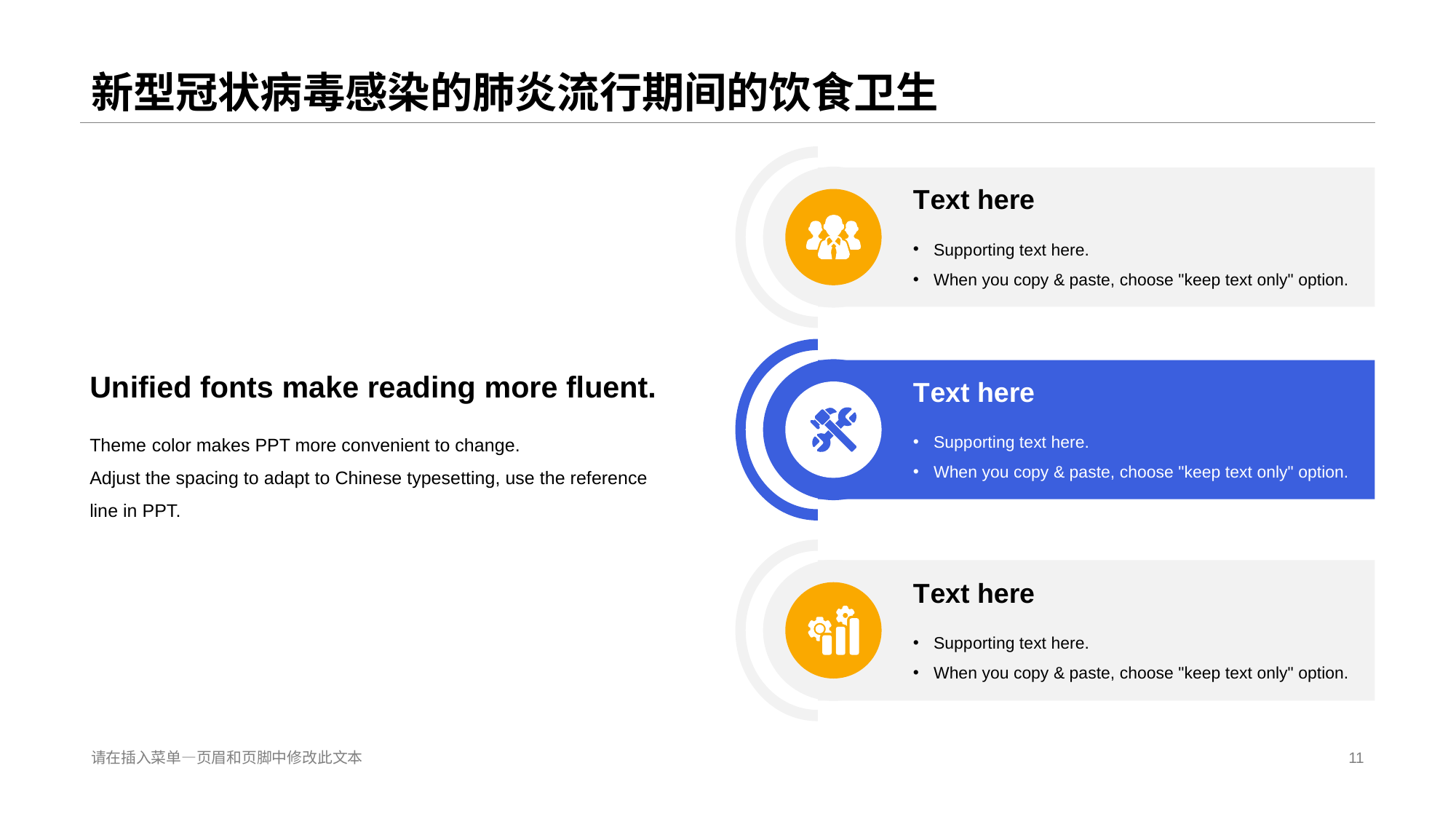

# 新型冠状病毒感染的肺炎流行期间的饮食卫生

T ext here
Supp orting text here.
When you copy & paste, choose "keep text only" option.

Un ified fonts make reading more fluent.
Theme  color makes PPT more convenient to change.
Adjust the spacing to adapt to Chinese typesetting, use the reference line in PPT.

T ext here
Supp orting text here.
When you copy & paste, choose "keep text only" option.

T ext here
Supp orting text here.
When you copy & paste, choose "keep text only" option.

请在插入菜单—页眉和页脚中修改此文本
11